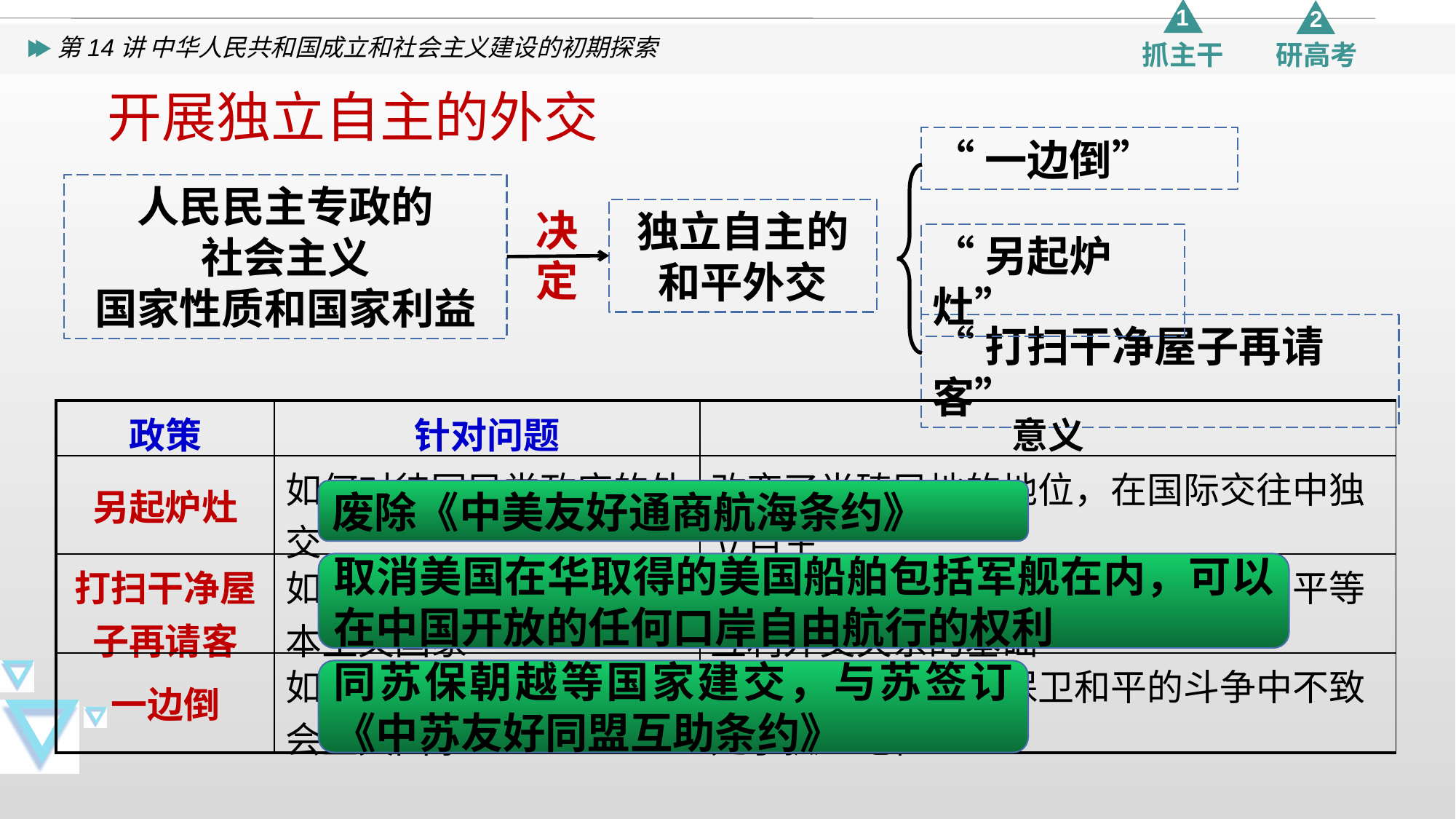

开展独立自主的外交
“一边倒”

人民民主专政的
社会主义
国家性质和国家利益
决定
独立自主的
和平外交
“另起炉灶”
“打扫干净屋子再请客”
| 政策 | 针对问题 | 意义 |
| --- | --- | --- |
| 另起炉灶 | 如何对待国民党政府的外交 | 改变了半殖民地的地位，在国际交往中独立自主 |
| 打扫干净屋子再请客 | 如何对待以美国为首的资本主义国家 | 巩固了新中国的独立与主权，奠定了平等互利外交关系的基础 |
| 一边倒 | 如何对待以苏联为首的社会主义国家 | 在保障革命成果、保卫和平的斗争中不致处于孤立地位 |
废除《中美友好通商航海条约》
取消美国在华取得的美国船舶包括军舰在内，可以在中国开放的任何口岸自由航行的权利
同苏保朝越等国家建交，与苏签订《中苏友好同盟互助条约》